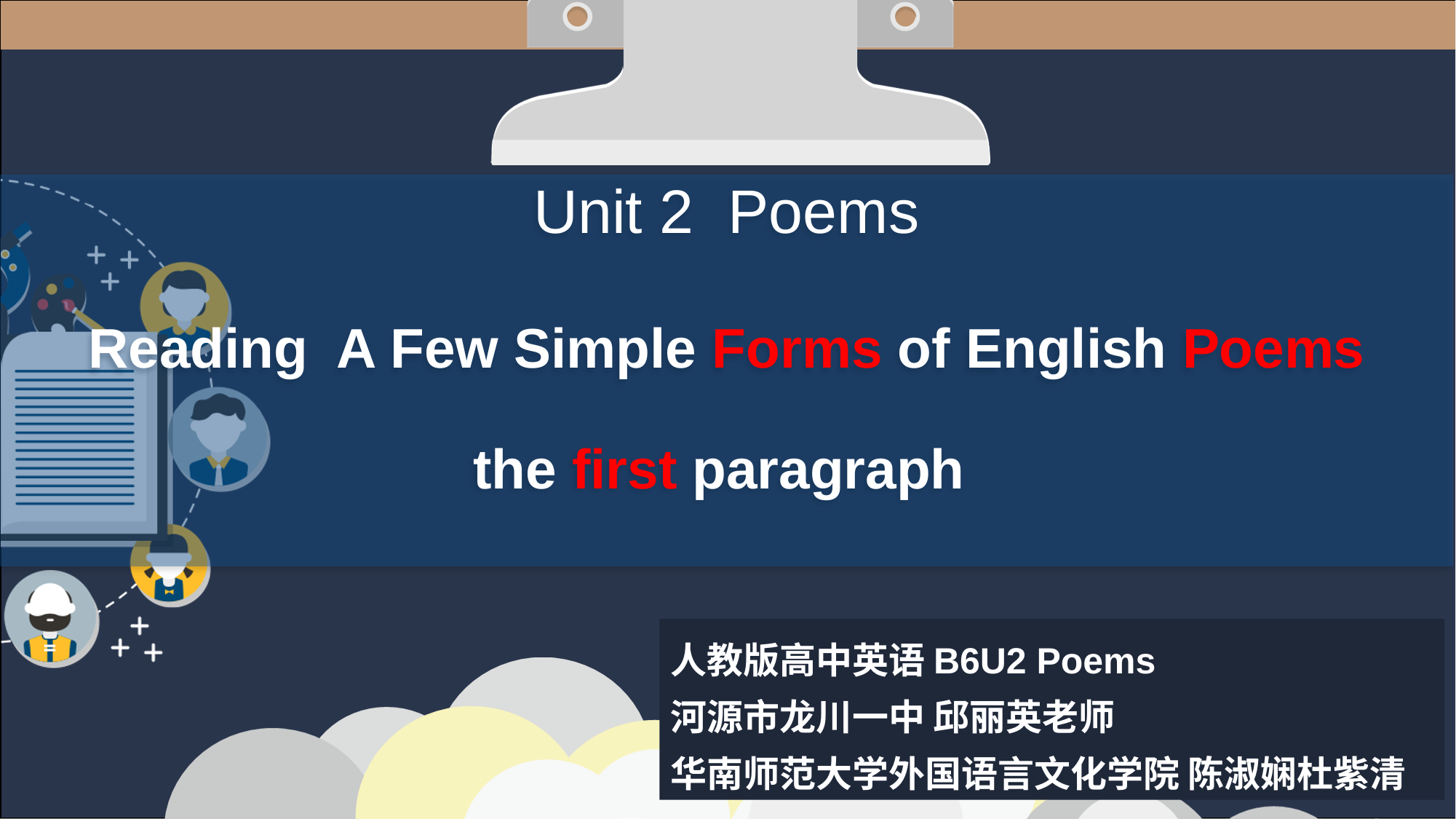

Unit 2  Poems
Reading  A Few Simple Forms of English Poems
the first paragraph
制作人
人教版高中英语B6U2 Poems
河源市龙川一中 邱丽英老师
华南师范大学外国语言文化学院 陈淑娴杜紫清